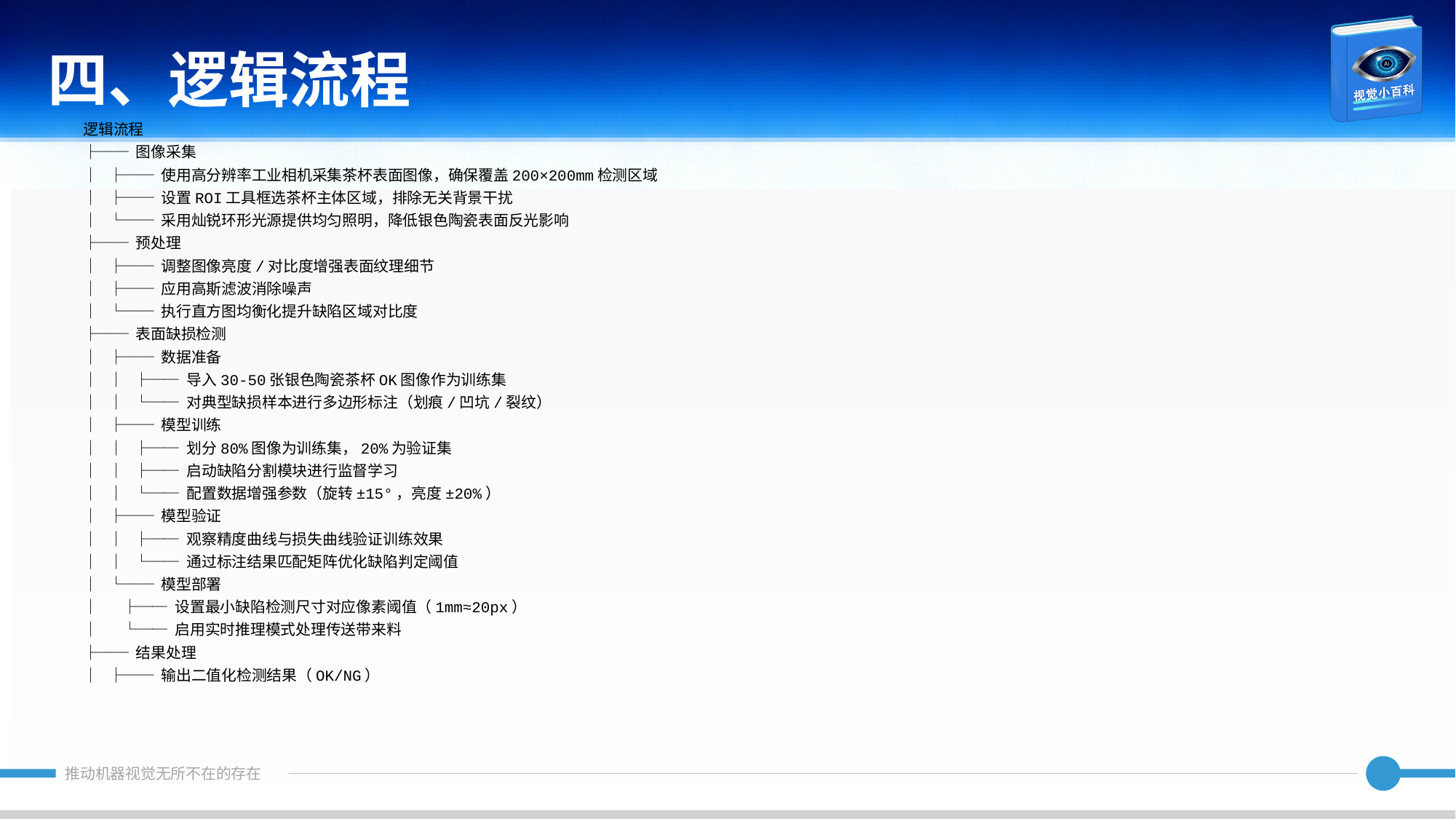

四、逻辑流程

逻辑流程
├── 图像采集
│   ├── 使用高分辨率工业相机采集茶杯表面图像，确保覆盖200×200mm检测区域
│   ├── 设置ROI工具框选茶杯主体区域，排除无关背景干扰
│   └── 采用灿锐环形光源提供均匀照明，降低银色陶瓷表面反光影响
├── 预处理
│   ├── 调整图像亮度/对比度增强表面纹理细节
│   ├── 应用高斯滤波消除噪声
│   └── 执行直方图均衡化提升缺陷区域对比度
├── 表面缺损检测
│   ├── 数据准备
│   │   ├── 导入30-50张银色陶瓷茶杯OK图像作为训练集
│   │   └── 对典型缺损样本进行多边形标注（划痕/凹坑/裂纹）
│   ├── 模型训练
│   │   ├── 划分80%图像为训练集，20%为验证集
│   │   ├── 启动缺陷分割模块进行监督学习
│   │   └── 配置数据增强参数（旋转±15°，亮度±20%）
│   ├── 模型验证
│   │   ├── 观察精度曲线与损失曲线验证训练效果
│   │   └── 通过标注结果匹配矩阵优化缺陷判定阈值
│   └── 模型部署
│       ├── 设置最小缺陷检测尺寸对应像素阈值（1mm≈20px）
│       └── 启用实时推理模式处理传送带来料
├── 结果处理
│   ├── 输出二值化检测结果（OK/NG）
9